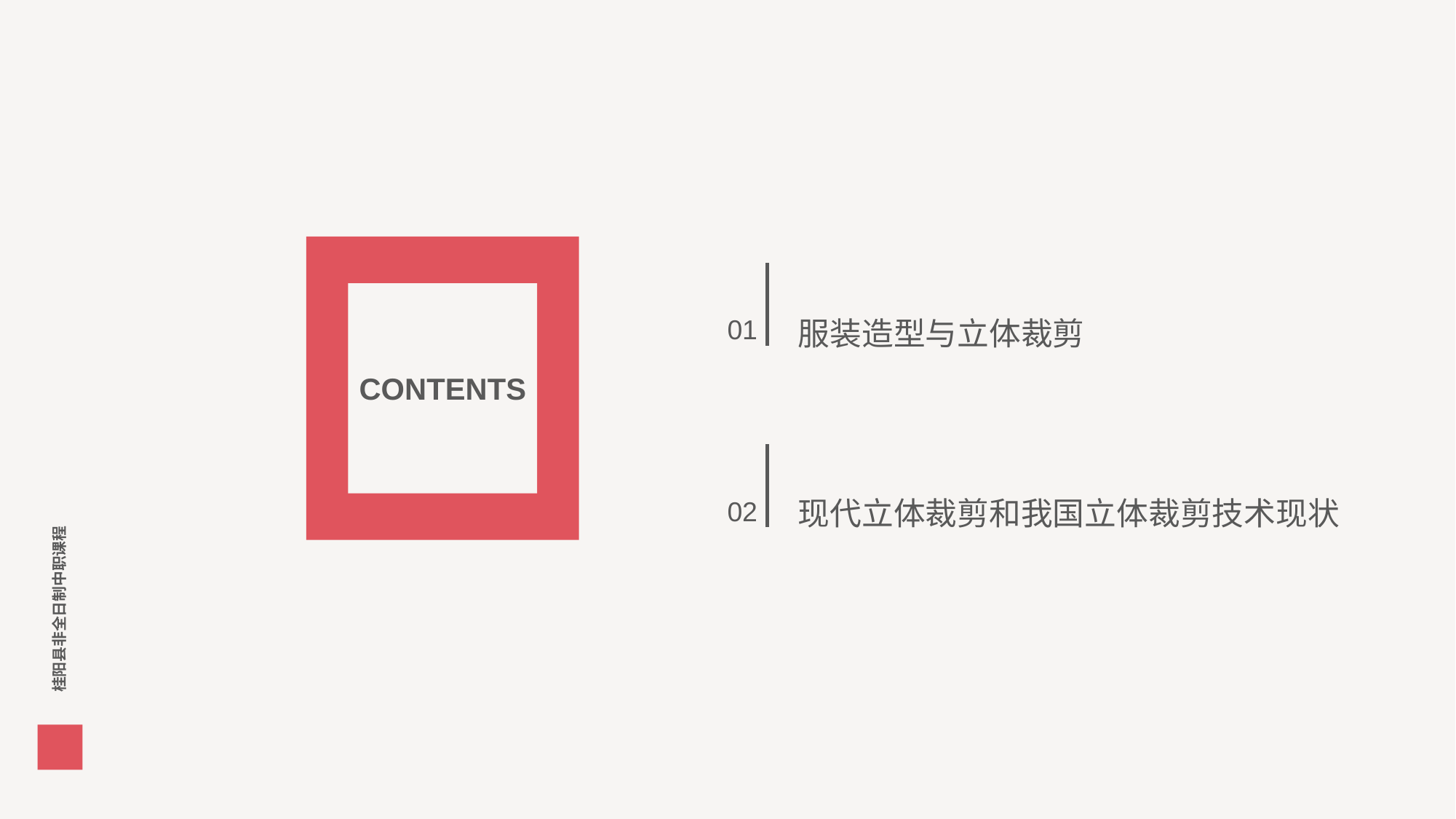

01
服装造型与立体裁剪
CONTENTS
02
现代立体裁剪和我国立体裁剪技术现状
桂阳县非全日制中职课程